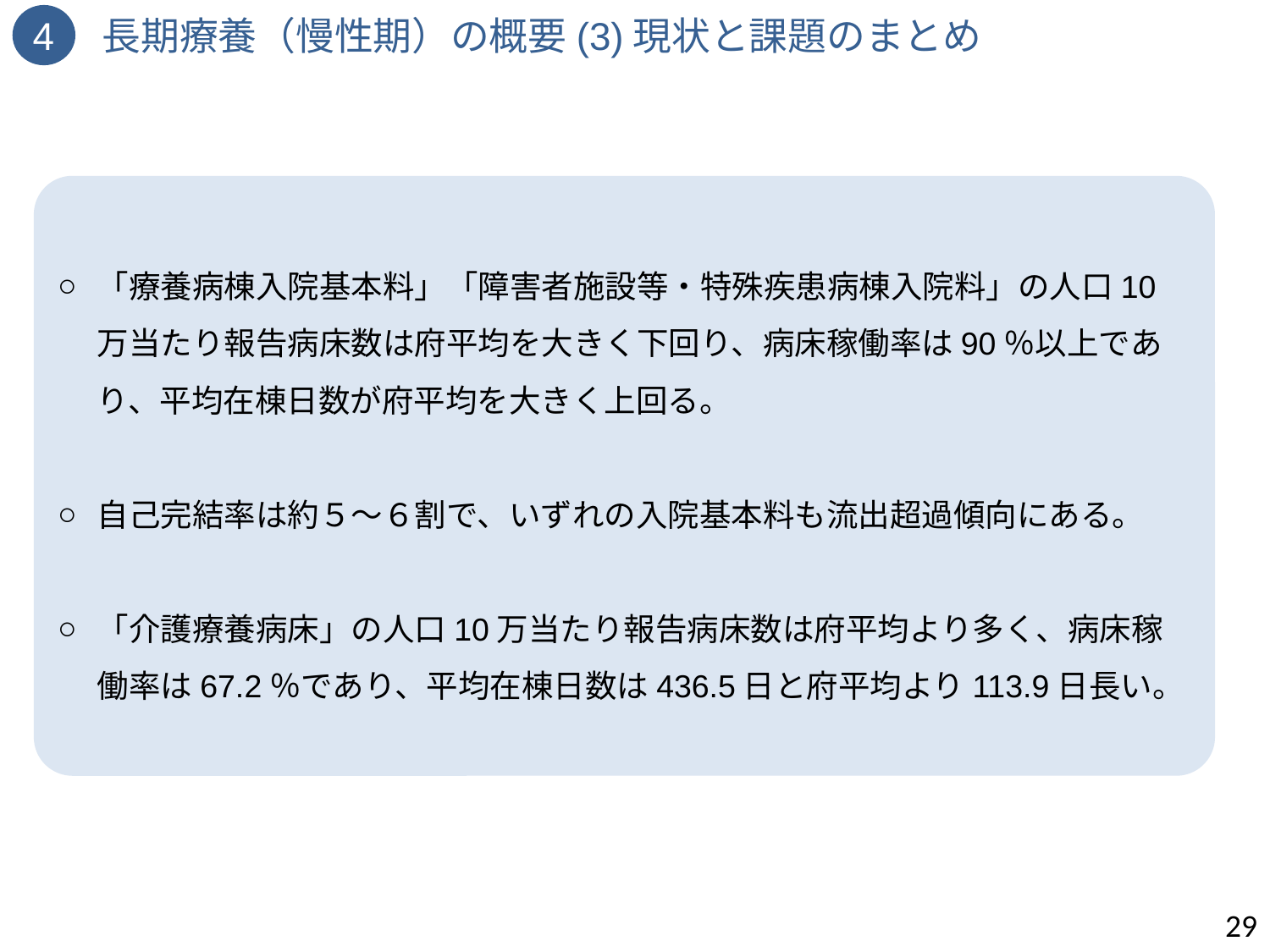

4　長期療養（慢性期）の概要(3)現状と課題のまとめ

「療養病棟入院基本料」「障害者施設等・特殊疾患病棟入院料」の人口10万当たり報告病床数は府平均を大きく下回り、病床稼働率は90％以上であり、平均在棟日数が府平均を大きく上回る。

自己完結率は約５～６割で、いずれの入院基本料も流出超過傾向にある。

「介護療養病床」の人口10万当たり報告病床数は府平均より多く、病床稼働率は67.2％であり、平均在棟日数は436.5日と府平均より113.9日長い。
29